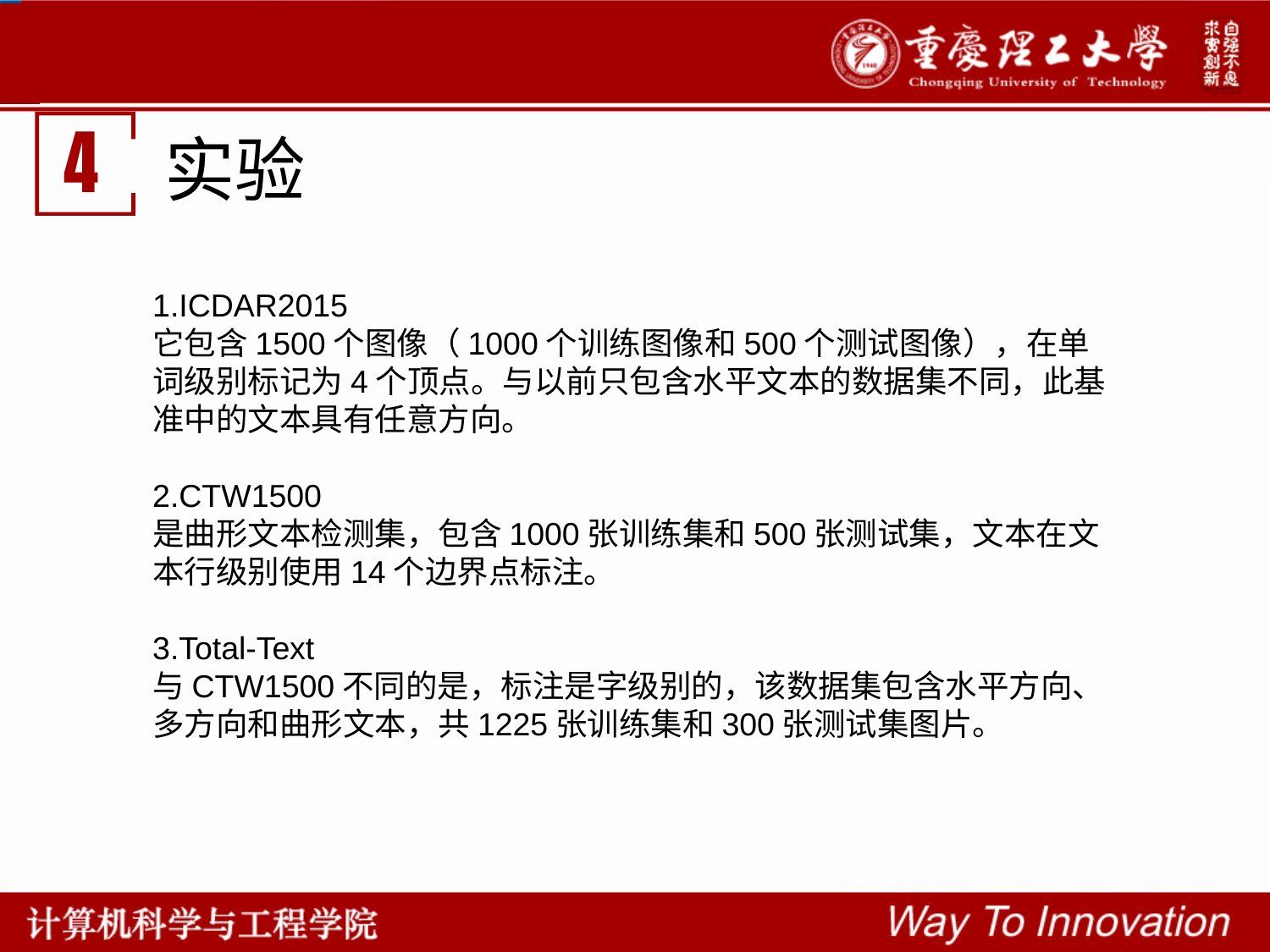

4
实验
ICDAR2015
它包含1500个图像（1000个训练图像和500个测试图像），在单词级别标记为4个顶点。与以前只包含水平文本的数据集不同，此基准中的文本具有任意方向。

CTW1500
是曲形文本检测集，包含1000张训练集和500张测试集，文本在文本行级别使用14个边界点标注。

Total-Text
与CTW1500不同的是，标注是字级别的，该数据集包含水平方向、多方向和曲形文本，共1225张训练集和300张测试集图片。